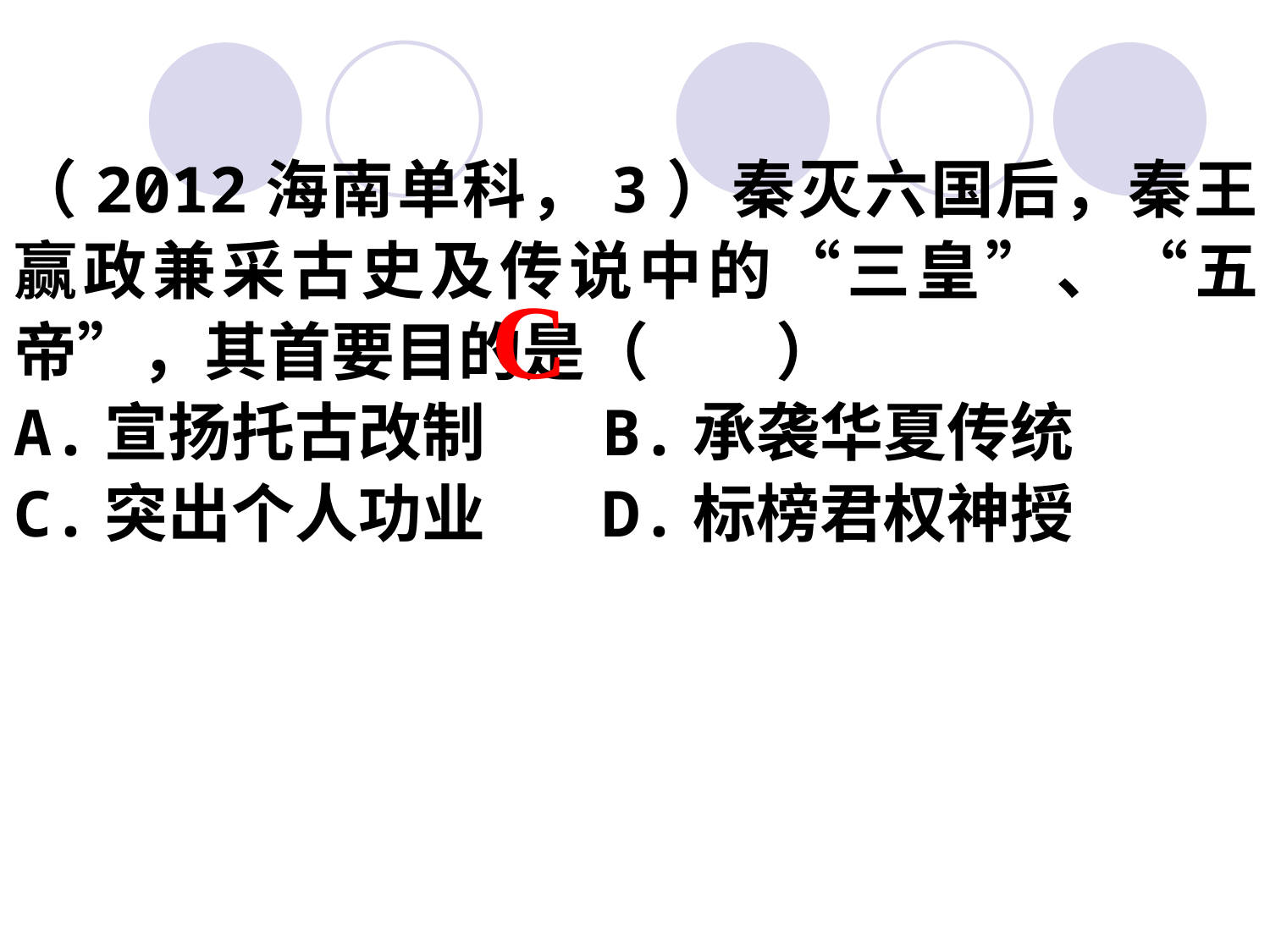

（2012海南单科，3）秦灭六国后，秦王赢政兼采古史及传说中的“三皇”、“五帝”，其首要目的是（　　）
A.宣扬托古改制       B.承袭华夏传统
C.突出个人功业       D.标榜君权神授
C